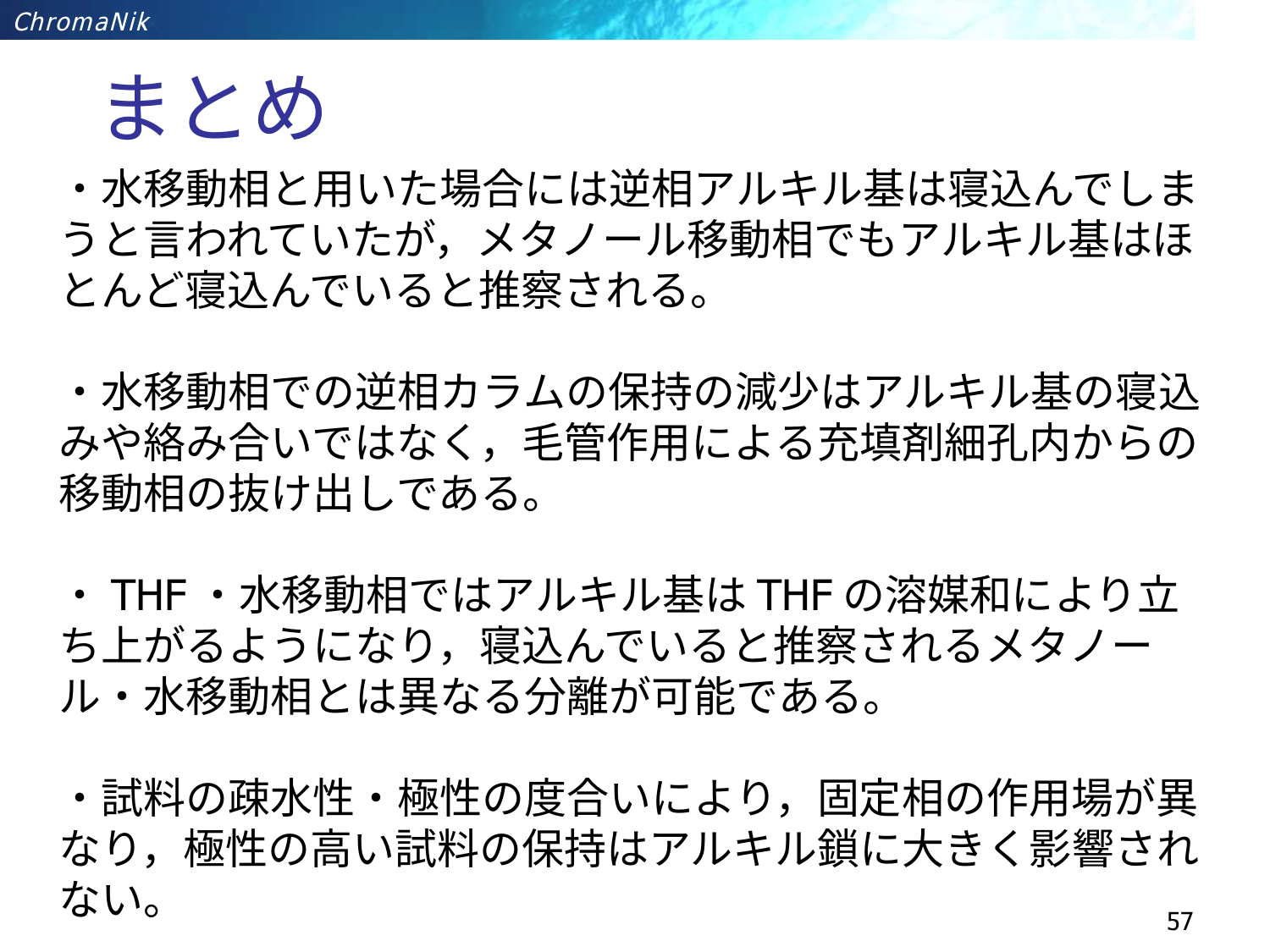

# まとめ
・水移動相と用いた場合には逆相アルキル基は寝込んでしまうと言われていたが，メタノール移動相でもアルキル基はほとんど寝込んでいると推察される。

・水移動相での逆相カラムの保持の減少はアルキル基の寝込みや絡み合いではなく，毛管作用による充填剤細孔内からの移動相の抜け出しである。

・THF・水移動相ではアルキル基はTHFの溶媒和により立ち上がるようになり，寝込んでいると推察されるメタノール・水移動相とは異なる分離が可能である。

・試料の疎水性・極性の度合いにより，固定相の作用場が異なり，極性の高い試料の保持はアルキル鎖に大きく影響されない。
57